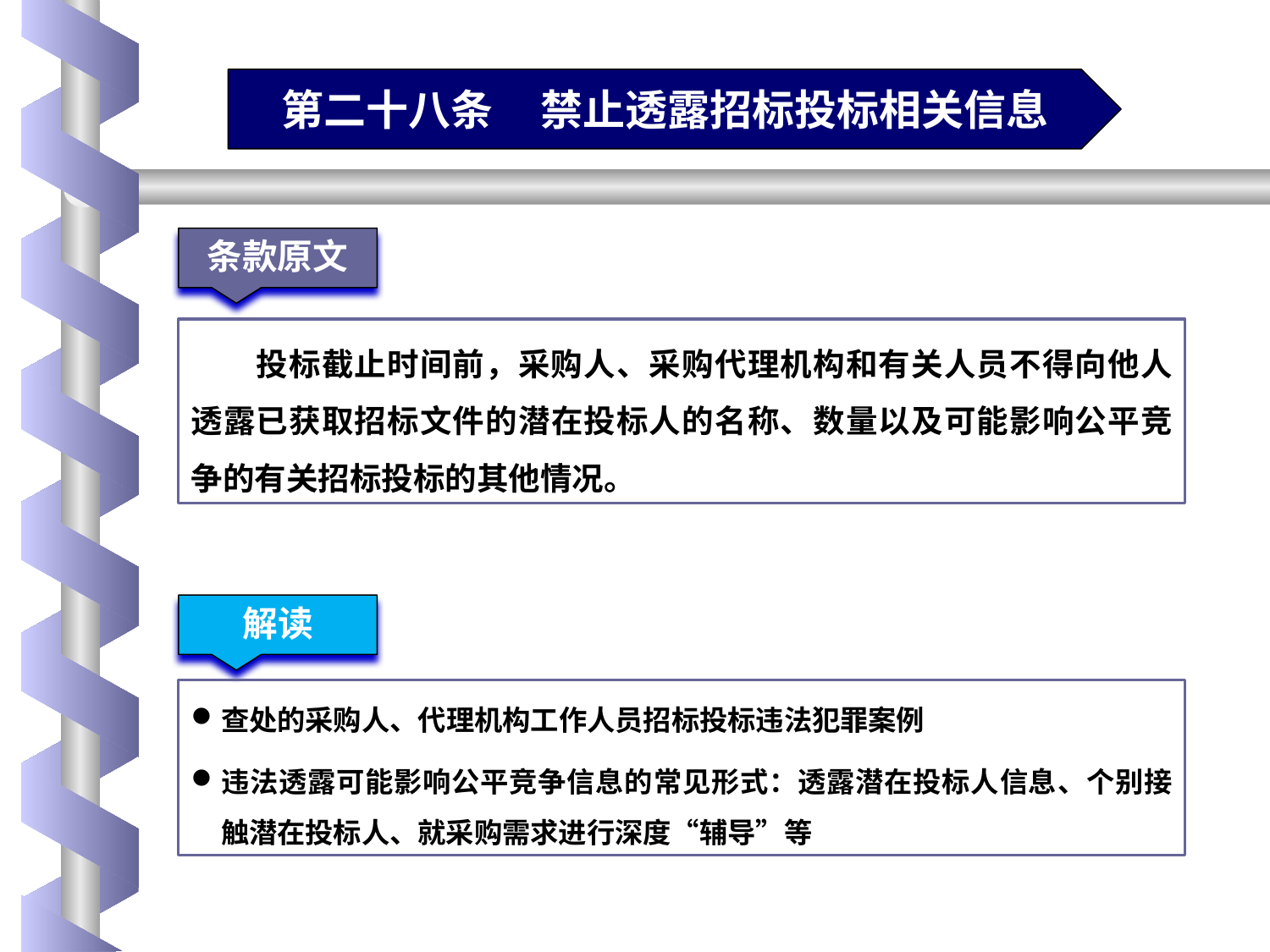

第二十八条     禁止透露招标投标相关信息
条款原文
投标截止时间前，采购人、采购代理机构和有关人员不得向他人透露已获取招标文件的潜在投标人的名称、数量以及可能影响公平竞争的有关招标投标的其他情况。
解读
查处的采购人、代理机构工作人员招标投标违法犯罪案例
违法透露可能影响公平竞争信息的常见形式：透露潜在投标人信息、个别接触潜在投标人、就采购需求进行深度“辅导”等